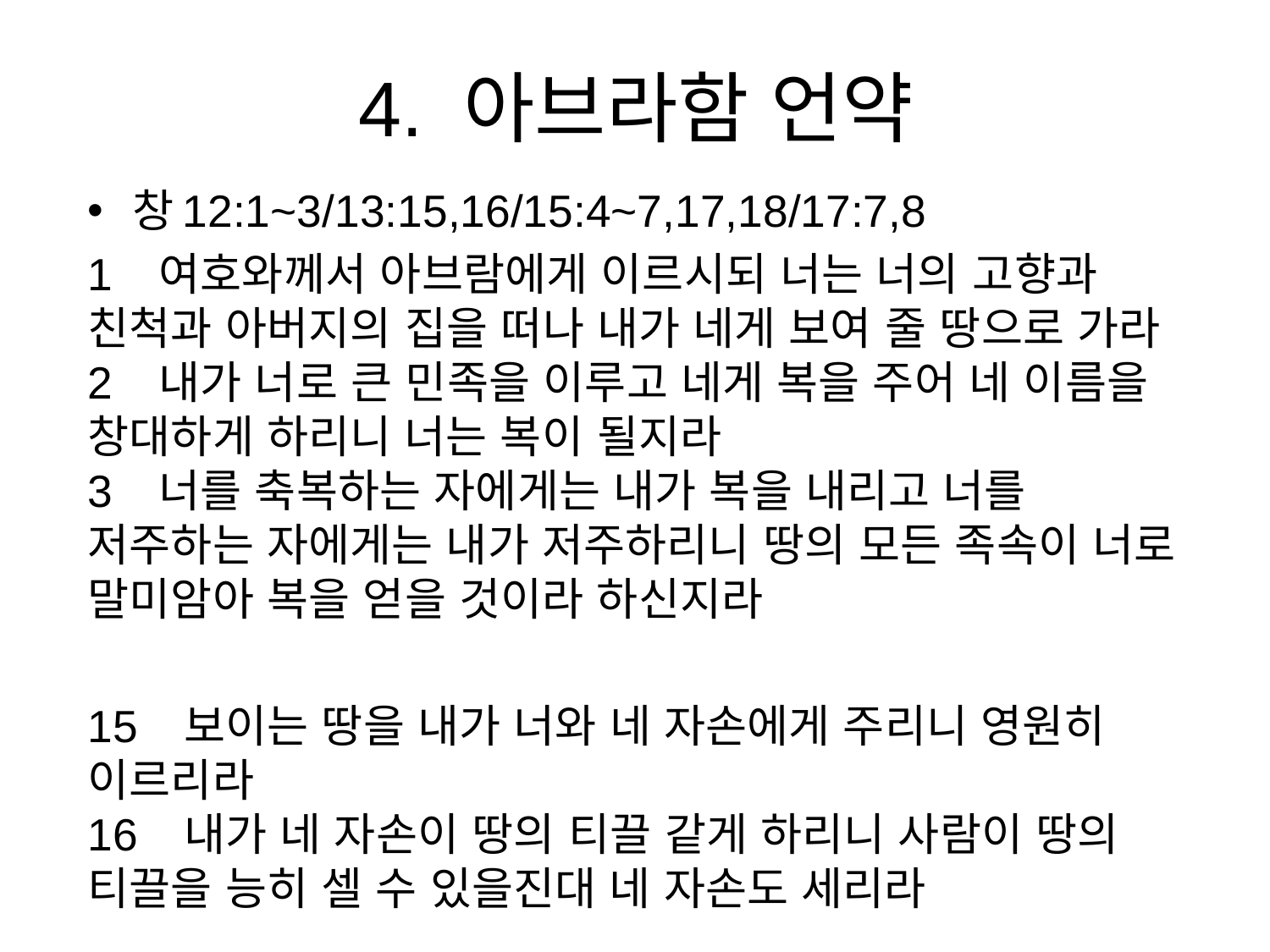

# 4. 아브라함 언약
창12:1~3/13:15,16/15:4~7,17,18/17:7,8
1   여호와께서 아브람에게 이르시되 너는 너의 고향과 친척과 아버지의 집을 떠나 내가 네게 보여 줄 땅으로 가라
2   내가 너로 큰 민족을 이루고 네게 복을 주어 네 이름을 창대하게 하리니 너는 복이 될지라
3   너를 축복하는 자에게는 내가 복을 내리고 너를 저주하는 자에게는 내가 저주하리니 땅의 모든 족속이 너로 말미암아 복을 얻을 것이라 하신지라

15   보이는 땅을 내가 너와 네 자손에게 주리니 영원히 이르리라
16   내가 네 자손이 땅의 티끌 같게 하리니 사람이 땅의 티끌을 능히 셀 수 있을진대 네 자손도 세리라